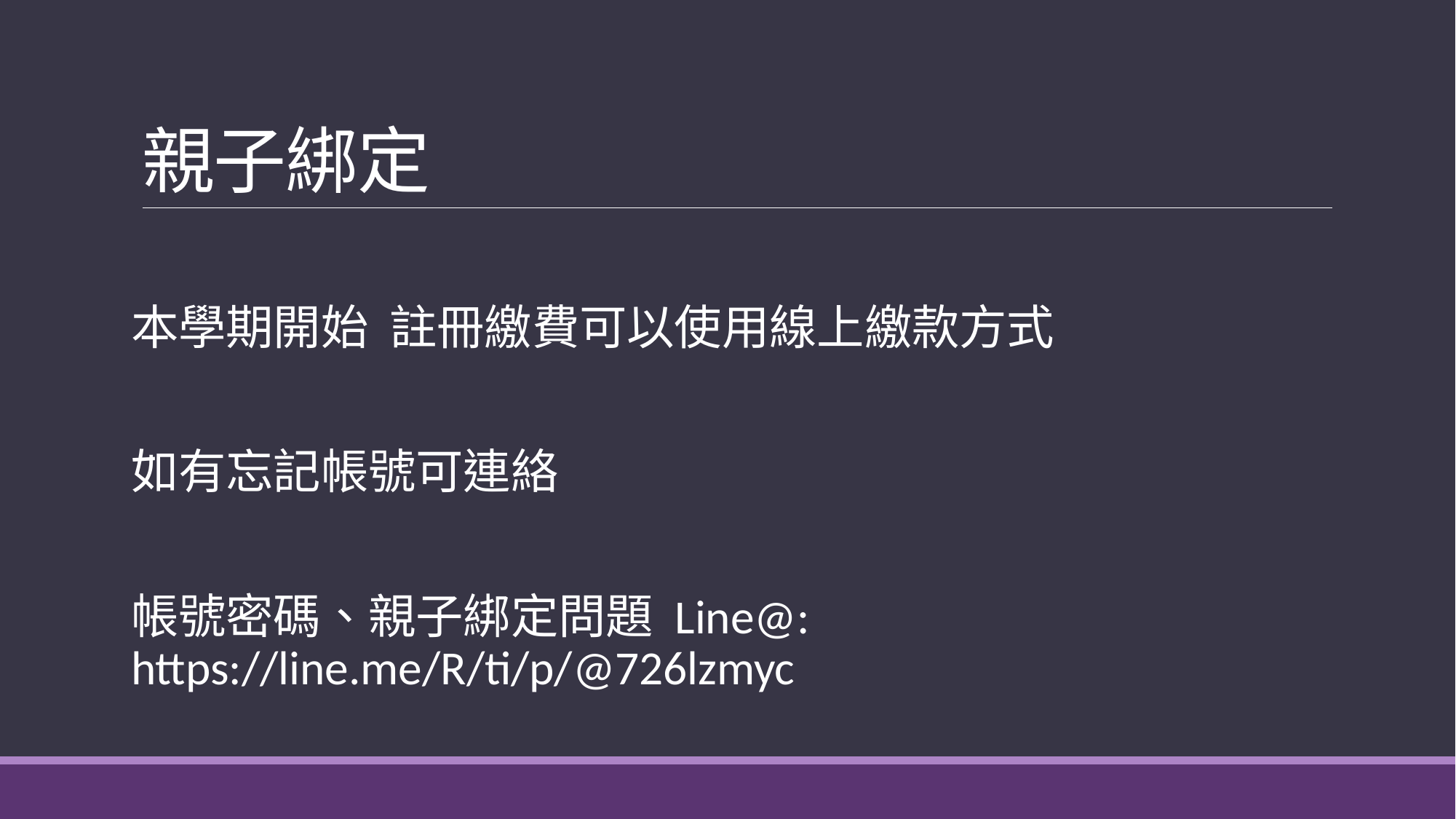

# 親子綁定

本學期開始  註冊繳費可以使用線上繳款方式

如有忘記帳號可連絡

帳號密碼、親子綁定問題 Line@: https://line.me/R/ti/p/@726lzmyc